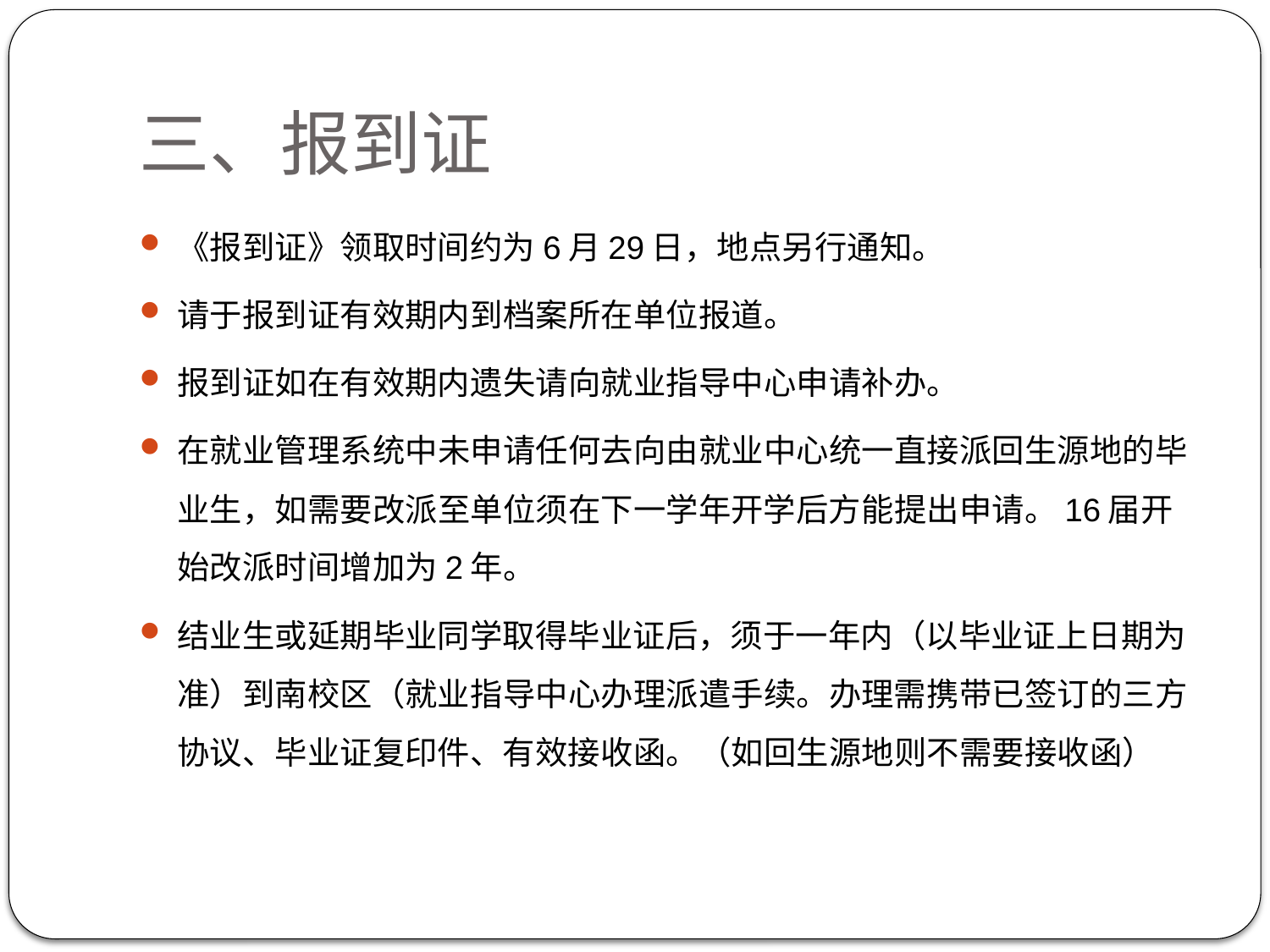

# 三、报到证
《报到证》领取时间约为6月29日，地点另行通知。
请于报到证有效期内到档案所在单位报道。
报到证如在有效期内遗失请向就业指导中心申请补办。
在就业管理系统中未申请任何去向由就业中心统一直接派回生源地的毕业生，如需要改派至单位须在下一学年开学后方能提出申请。16届开始改派时间增加为2年。
结业生或延期毕业同学取得毕业证后，须于一年内（以毕业证上日期为准）到南校区（就业指导中心办理派遣手续。办理需携带已签订的三方协议、毕业证复印件、有效接收函。（如回生源地则不需要接收函）